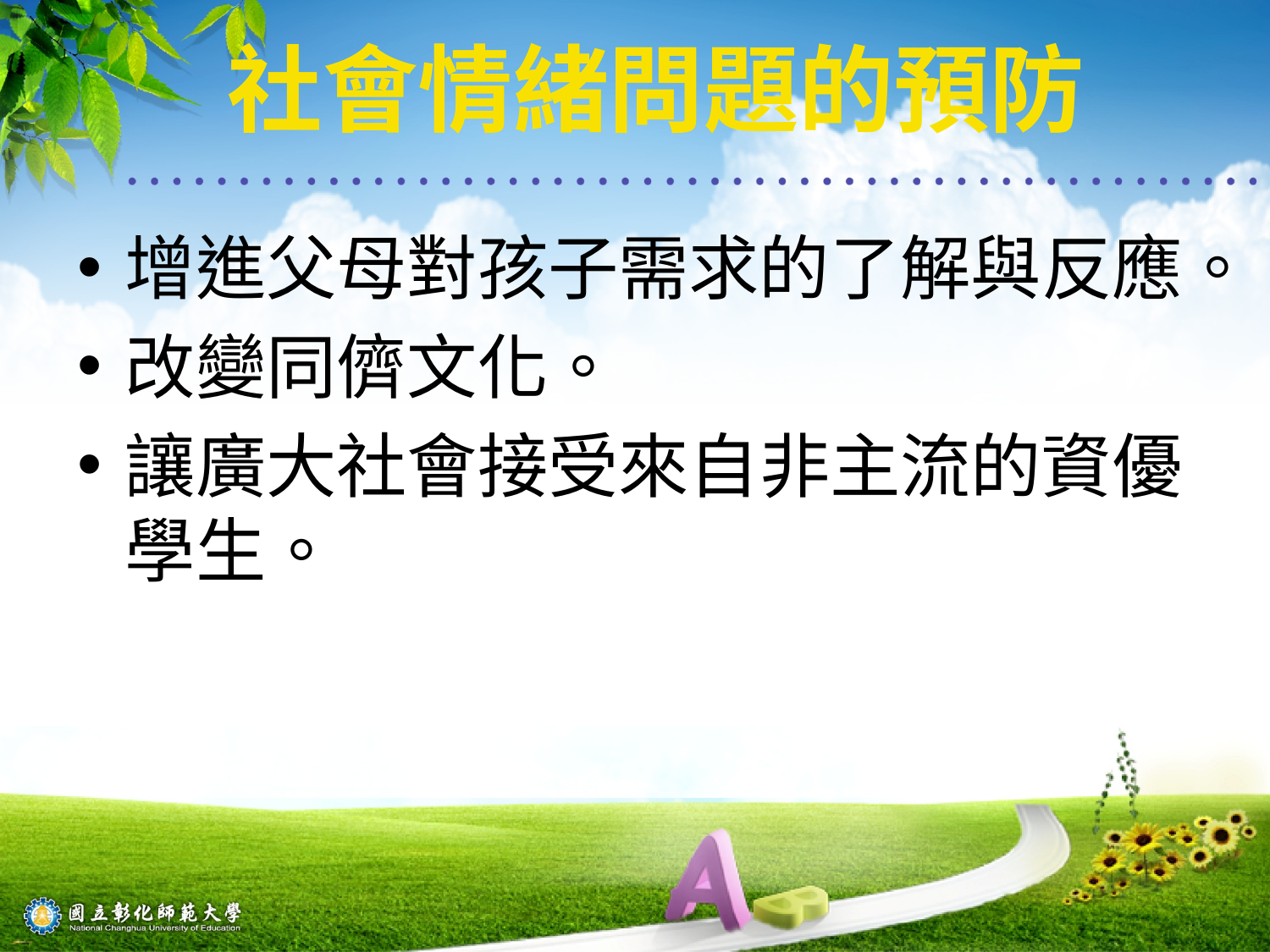

# 社會情緒問題的預防
增進父母對孩子需求的了解與反應。
改變同儕文化。
讓廣大社會接受來自非主流的資優學生。